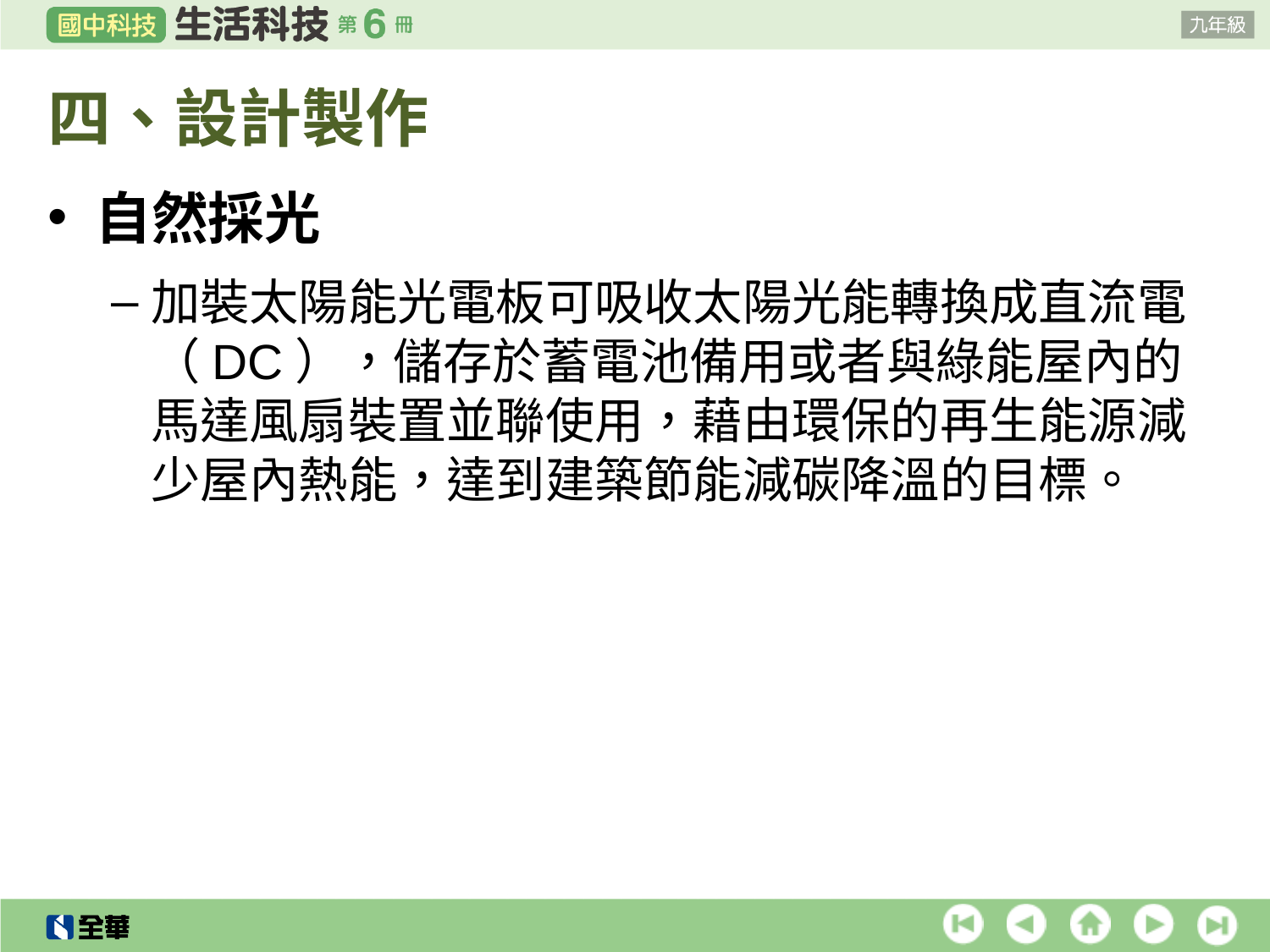

# 四、設計製作
自然採光
加裝太陽能光電板可吸收太陽光能轉換成直流電（DC），儲存於蓄電池備用或者與綠能屋內的馬達風扇裝置並聯使用，藉由環保的再生能源減少屋內熱能，達到建築節能減碳降溫的目標。